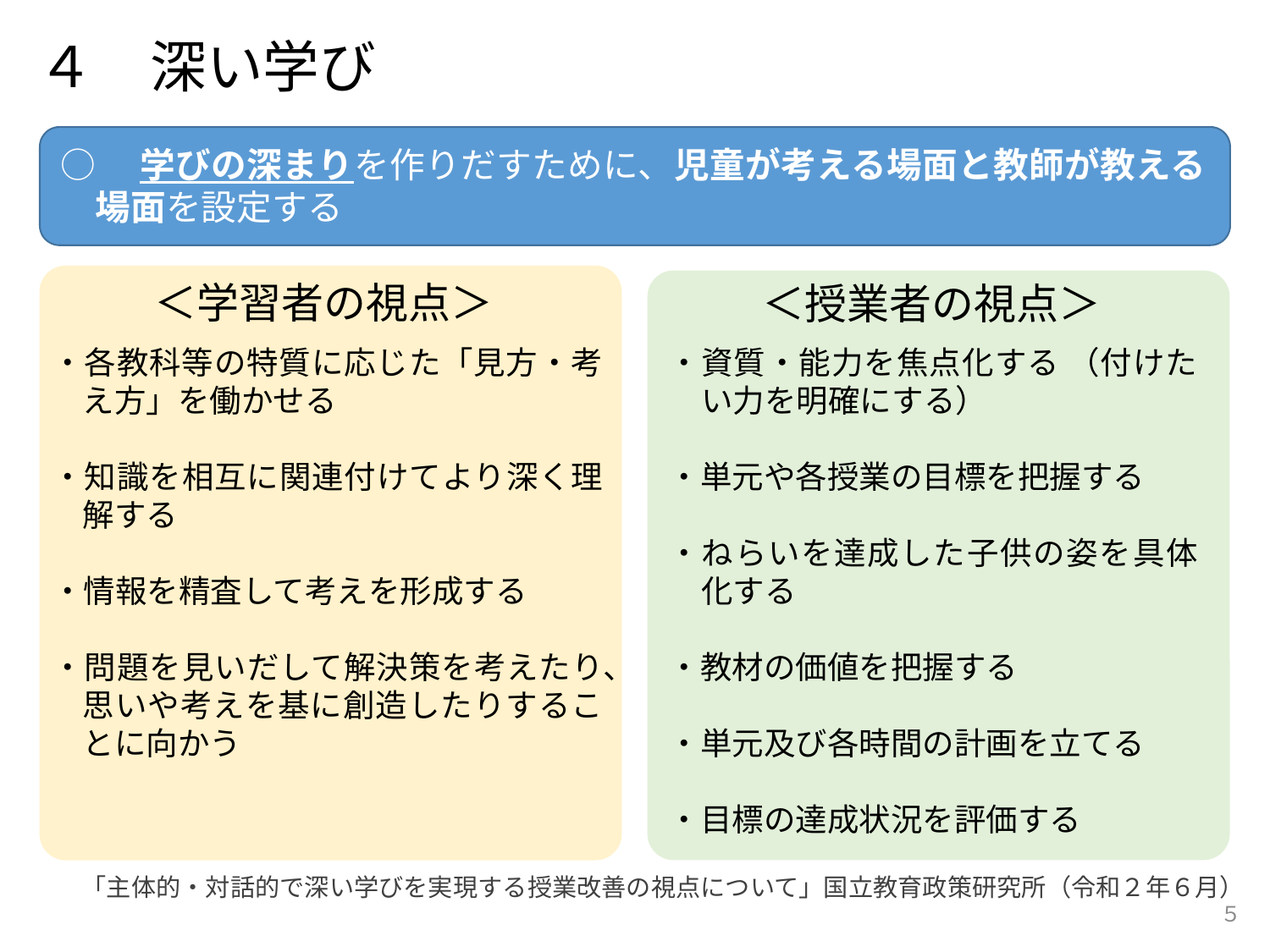

４　深い学び

○　学びの深まりを作りだすために、児童が考える場面と教師が教える場面を設定する

＜学習者の視点＞

＜授業者の視点＞
・各教科等の特質に応じた「見方・考え方」を働かせる

・知識を相互に関連付けてより深く理解する

・情報を精査して考えを形成する

・問題を見いだして解決策を考えたり、思いや考えを基に創造したりすることに向かう
・資質・能力を焦点化する （付けたい力を明確にする）

・単元や各授業の目標を把握する

・ねらいを達成した子供の姿を具体化する

・教材の価値を把握する

・単元及び各時間の計画を立てる

・目標の達成状況を評価する
「主体的・対話的で深い学びを実現する授業改善の視点について」国立教育政策研究所（令和２年６月）
５